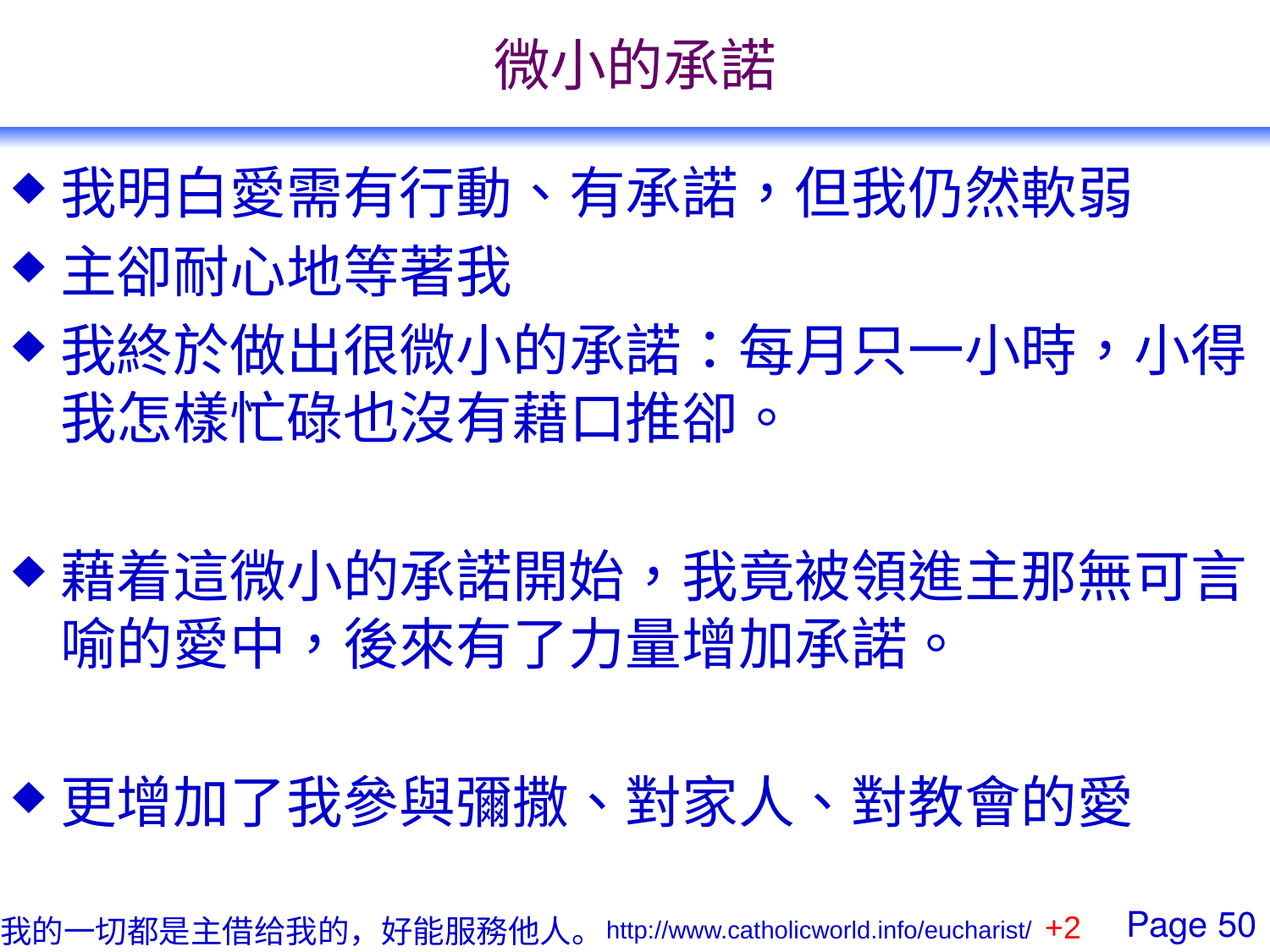

# 微小的承諾
我明白愛需有行動、有承諾，但我仍然軟弱
主卻耐心地等著我
我終於做出很微小的承諾：每月只一小時，小得我怎樣忙碌也沒有藉口推卻。

藉着這微小的承諾開始，我竟被領進主那無可言喻的愛中，後來有了力量增加承諾。

更增加了我參與彌撒、對家人、對教會的愛

+2